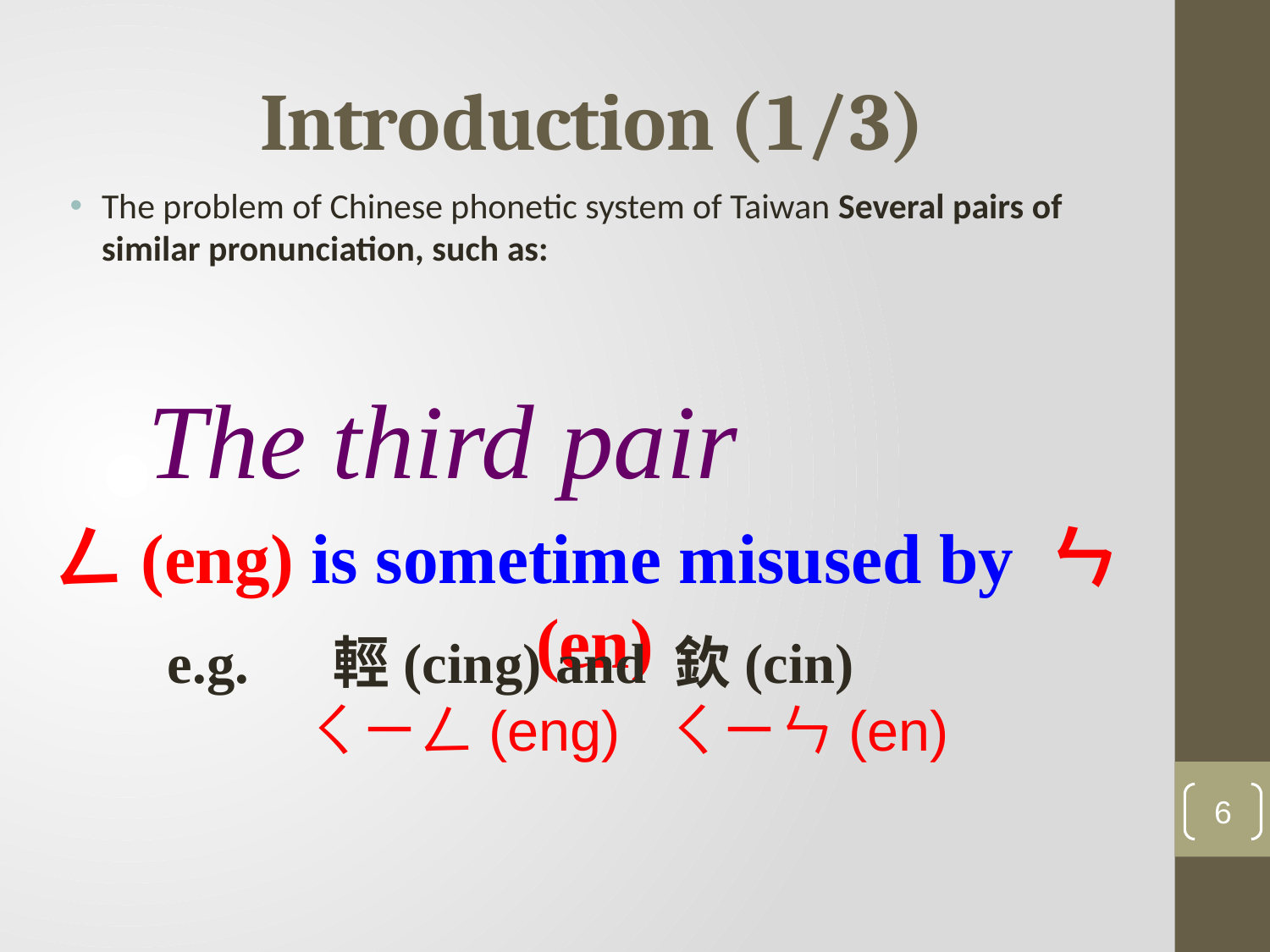

# Introduction (1/3)
The problem of Chinese phonetic system of Taiwan Several pairs of similar pronunciation, such as:
The third pair
ㄥ(eng) is sometime misused by ㄣ(en)
e.g. 　輕(cing) and 欽(cin)
　　  ㄑㄧㄥ(eng)  ㄑㄧㄣ(en)

6